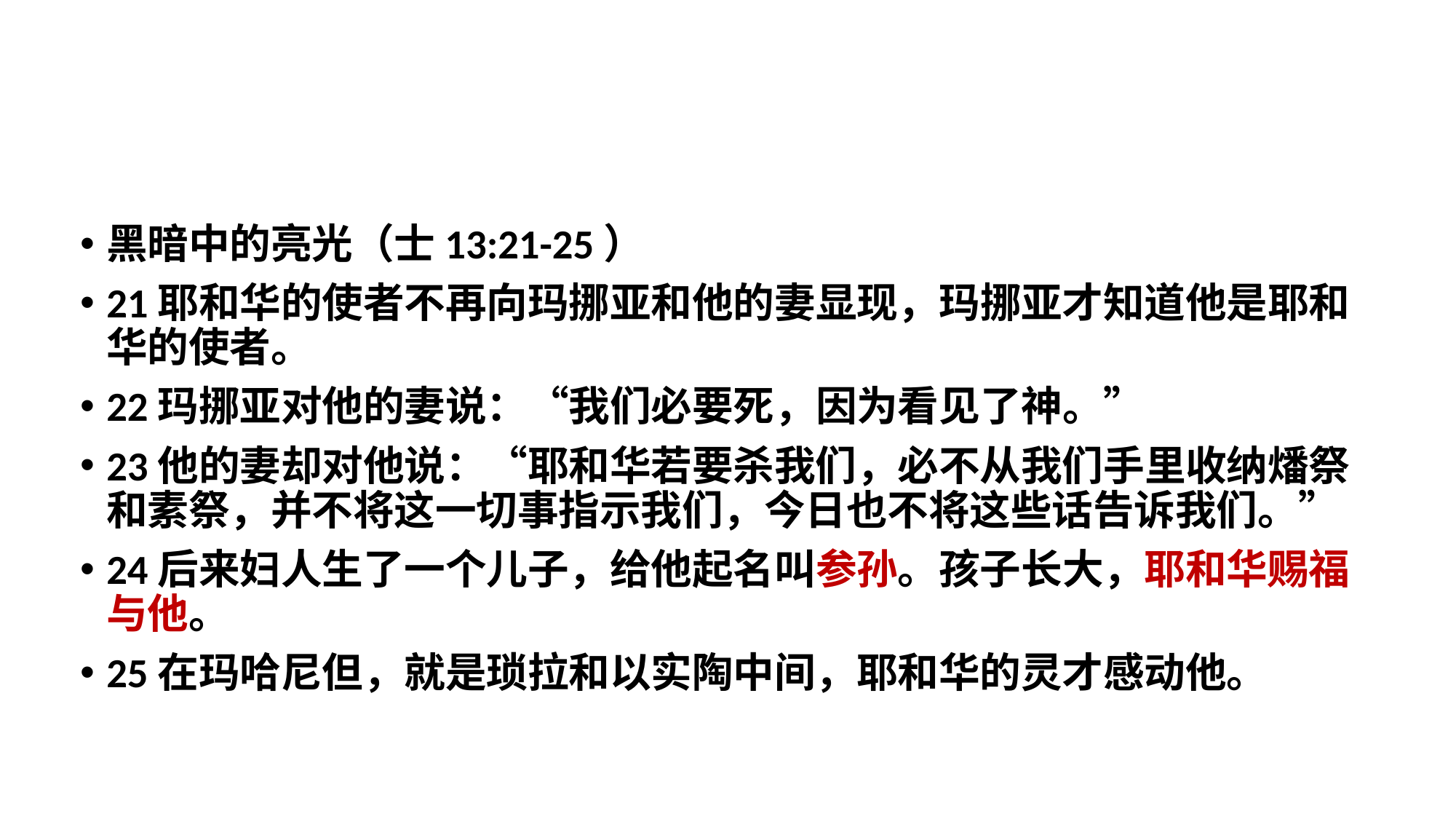

黑暗中的亮光（士13:21-25）
21耶和华的使者不再向玛挪亚和他的妻显现，玛挪亚才知道他是耶和华的使者。
22玛挪亚对他的妻说：“我们必要死，因为看见了神。”
23他的妻却对他说：“耶和华若要杀我们，必不从我们手里收纳燔祭和素祭，并不将这一切事指示我们，今日也不将这些话告诉我们。”
24后来妇人生了一个儿子，给他起名叫参孙。孩子长大，耶和华赐福与他。
25在玛哈尼但，就是琐拉和以实陶中间，耶和华的灵才感动他。